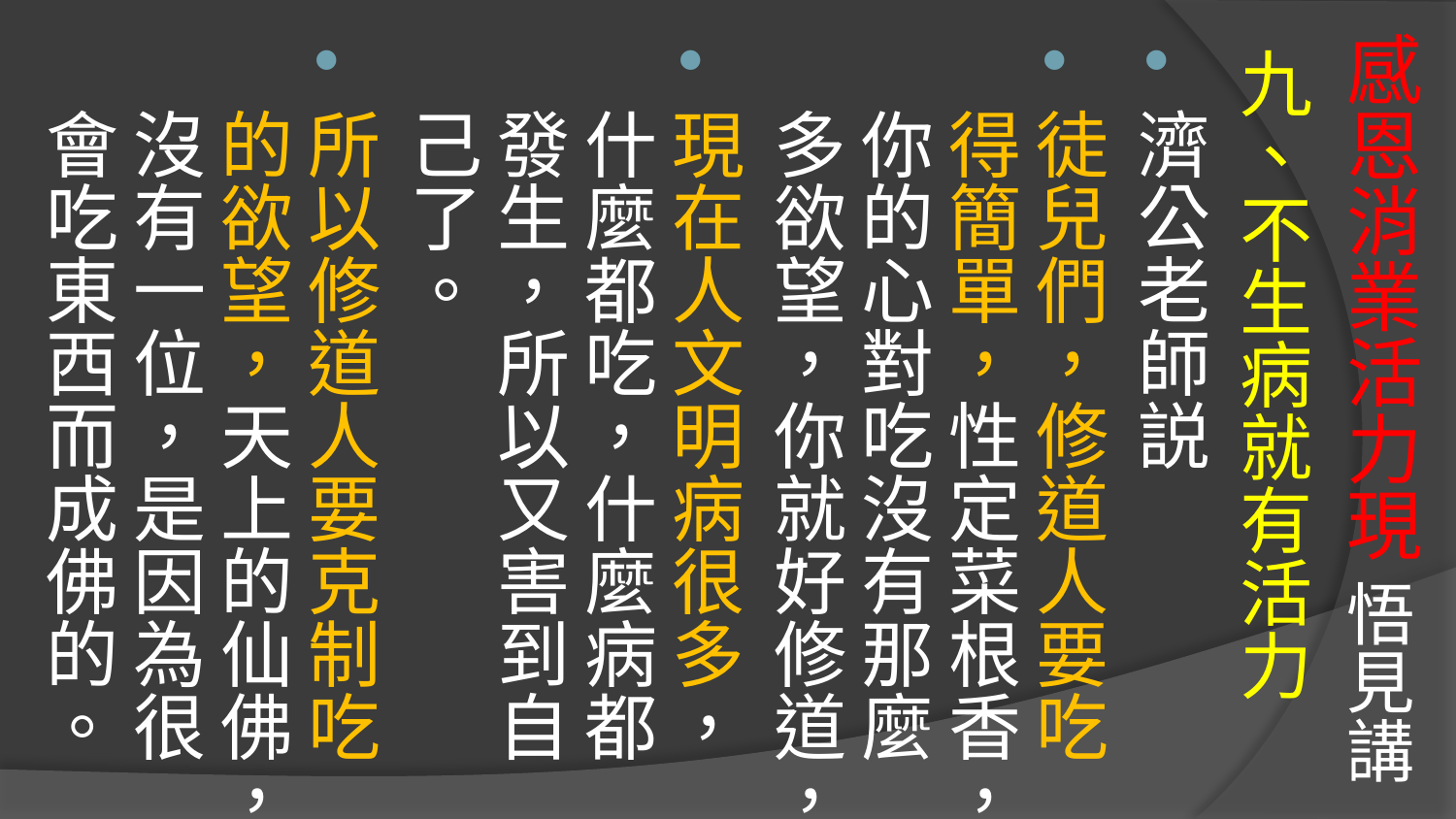

# 感恩消業活力現 悟見講
九、不生病就有活力
濟公老師説
徒兒們，修道人要吃得簡單，性定菜根香，你的心對吃沒有那麼多欲望，你就好修道，
現在人文明病很多，什麼都吃，什麼病都發生，所以又害到自己了。
所以修道人要克制吃的欲望，天上的仙佛，沒有一位，是因為很會吃東西而成佛的。